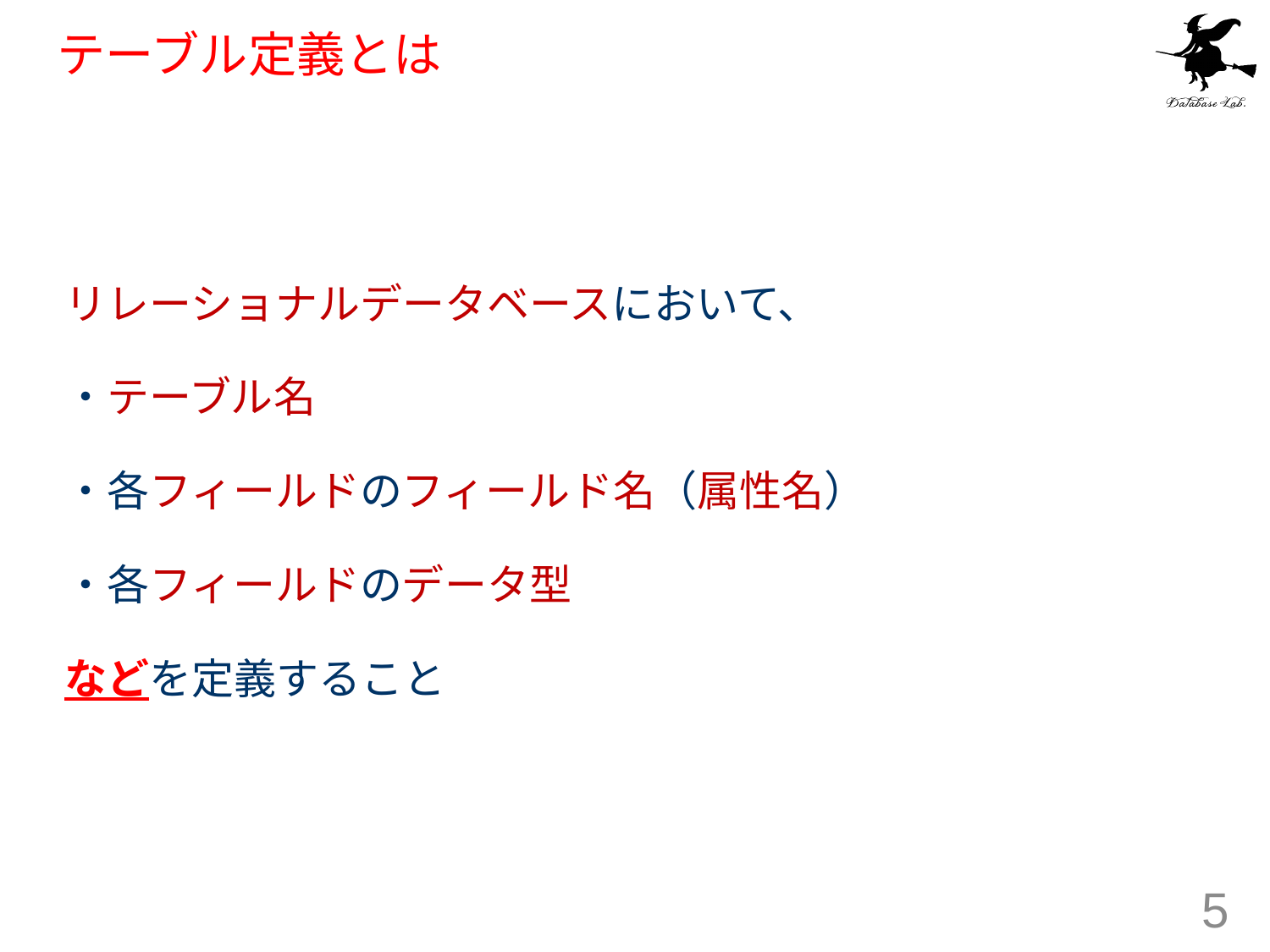

# テーブル定義とは
リレーショナルデータベースにおいて、
・テーブル名
・各フィールドのフィールド名（属性名）
・各フィールドのデータ型
などを定義すること

5